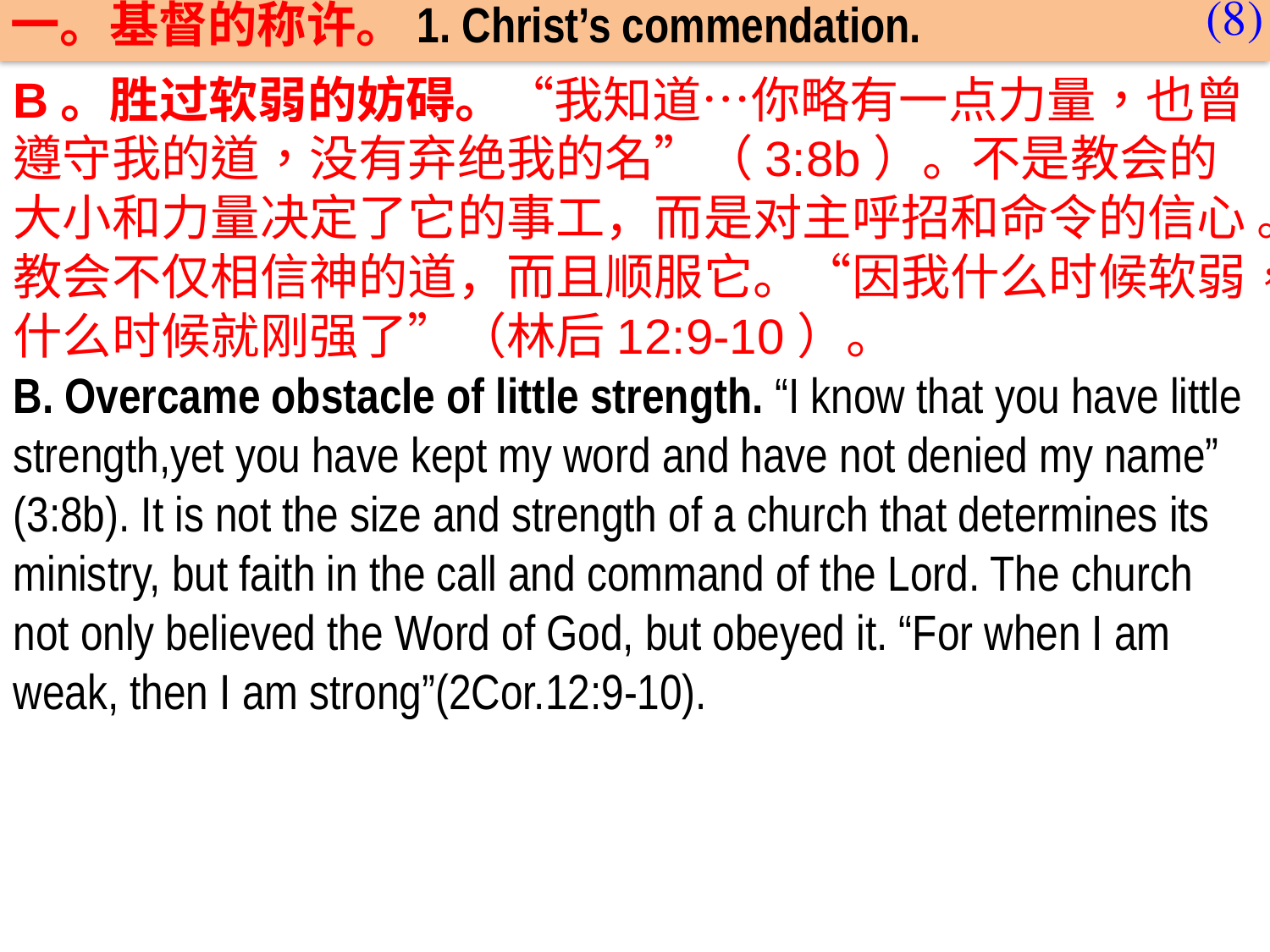

(8)
一。基督的称许。1. Christ’s commendation.

B。胜过软弱的妨碍。“我知道…你略有一点力量，也曾遵守我的道，没有弃绝我的名”（3:8b）。不是教会的大小和力量决定了它的事工，而是对主呼招和命令的信心 。教会不仅相信神的道，而且顺服它。“因我什么时候软弱，什么时候就刚强了”（林后12:9-10）。
B. Overcame obstacle of little strength. “I know that you have little strength,yet you have kept my word and have not denied my name”
(3:8b). It is not the size and strength of a church that determines its ministry, but faith in the call and command of the Lord. The church not only believed the Word of God, but obeyed it. “For when I am weak, then I am strong”(2Cor.12:9-10).